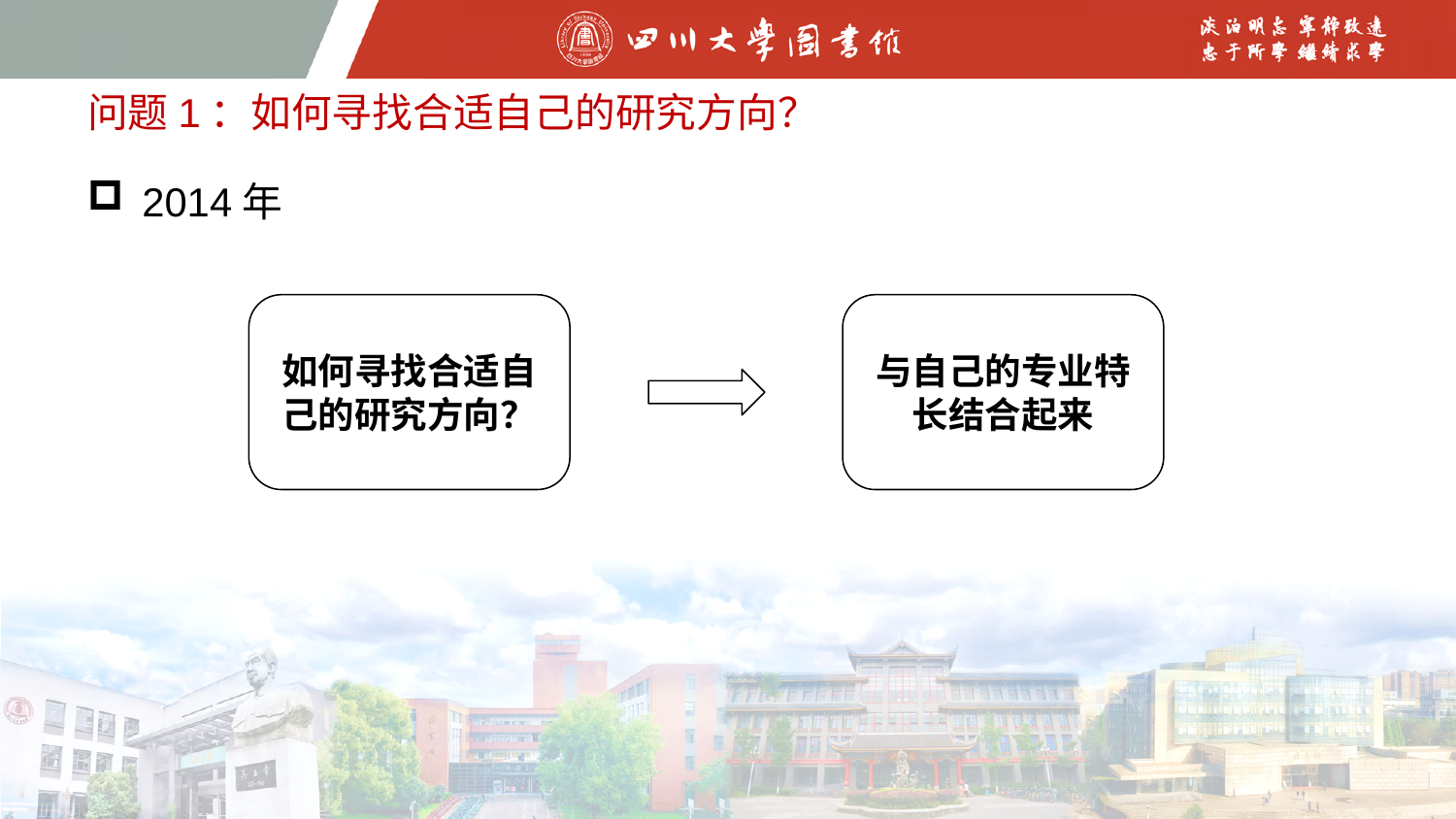

# 问题1：如何寻找合适自己的研究方向？
2014年

如何寻找合适自己的研究方向？
与自己的专业特长结合起来